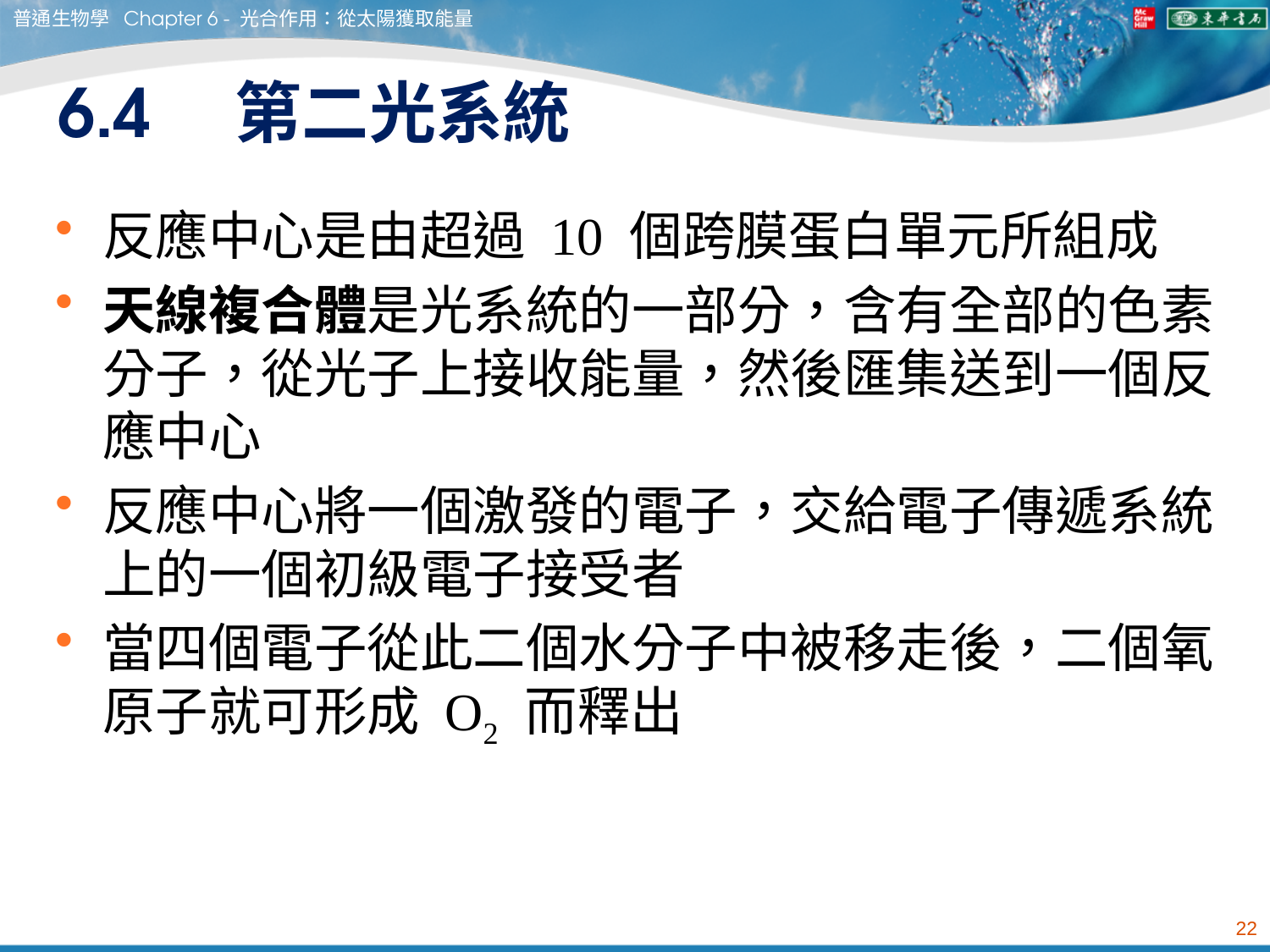

普通生物學  Chapter 6 - 光合作用：從太陽獲取能量
# 6.4　第二光系統
反應中心是由超過 10 個跨膜蛋白單元所組成
天線複合體是光系統的一部分，含有全部的色素分子，從光子上接收能量，然後匯集送到一個反應中心
反應中心將一個激發的電子，交給電子傳遞系統上的一個初級電子接受者
當四個電子從此二個水分子中被移走後，二個氧原子就可形成 O2 而釋出
22